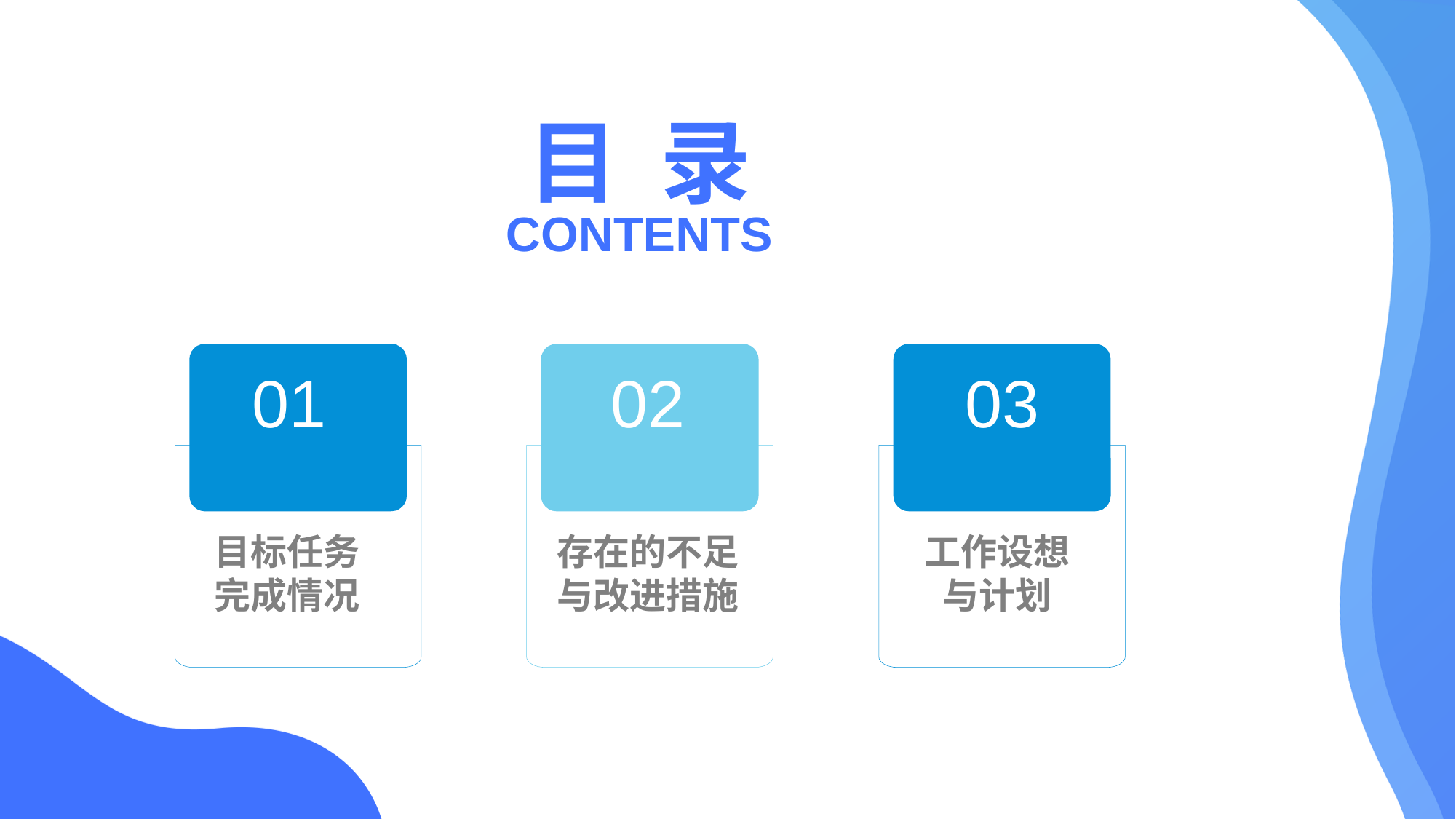

目  录
CONTENTS

01

目标任务
完成情况

02

存在的不足
与改进措施

03

工作设想
与计划